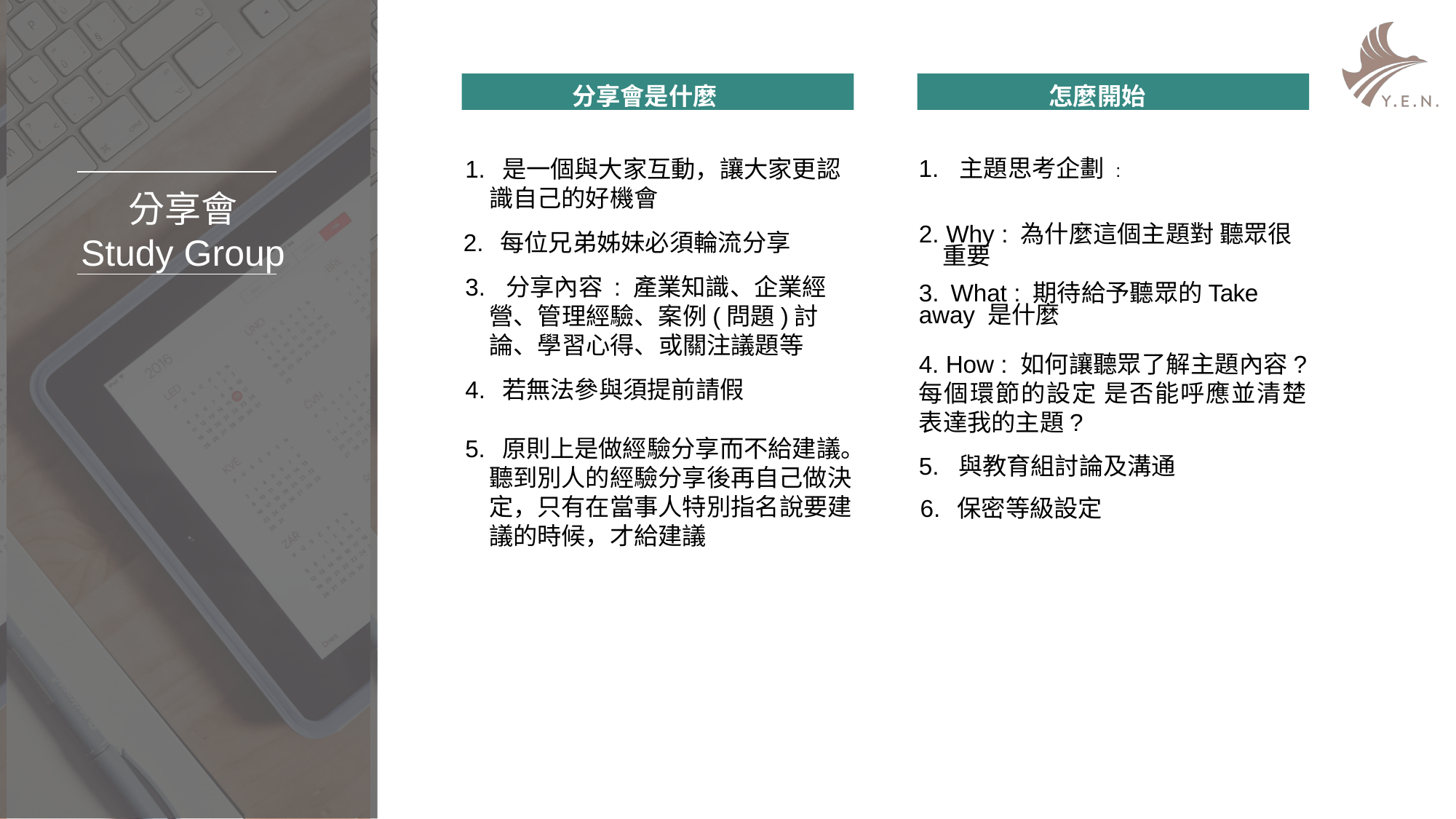

分享會是什麼
         怎麼開始
1. 是一個與大家互動，讓大家更認識自己的好機會
1.  主題思考企劃 :
分会峰会
Retreat
分享會
Study Group
2. Why : 為什麼這個主題對 聽眾很重要
2. 每位兄弟姊妹必須輪流分享
3.  分享內容 : 產業知識、企業經營、管理經驗、案例(問題)討論、學習心得、或關注議題等
3. What : 期待給予聽眾的Take away 是什麼
总会峰会是总会每年策划的全协会性集体活动
分会峰会是每年每个分会策划的集中性活动，主旨通过课程、参访、交流达到分会会员价值提升和团队融入的效果。
4. How : 如何讓聽眾了解主題內容? 每個環節的設定 是否能呼應並清楚表達我的主題?
5.  與教育組討論及溝通
4. 若無法參與須提前請假
5. 原則上是做經驗分享而不給建議。聽到別人的經驗分享後再自己做決定，只有在當事人特別指名說要建議的時候，才給建議
6. 保密等級設定